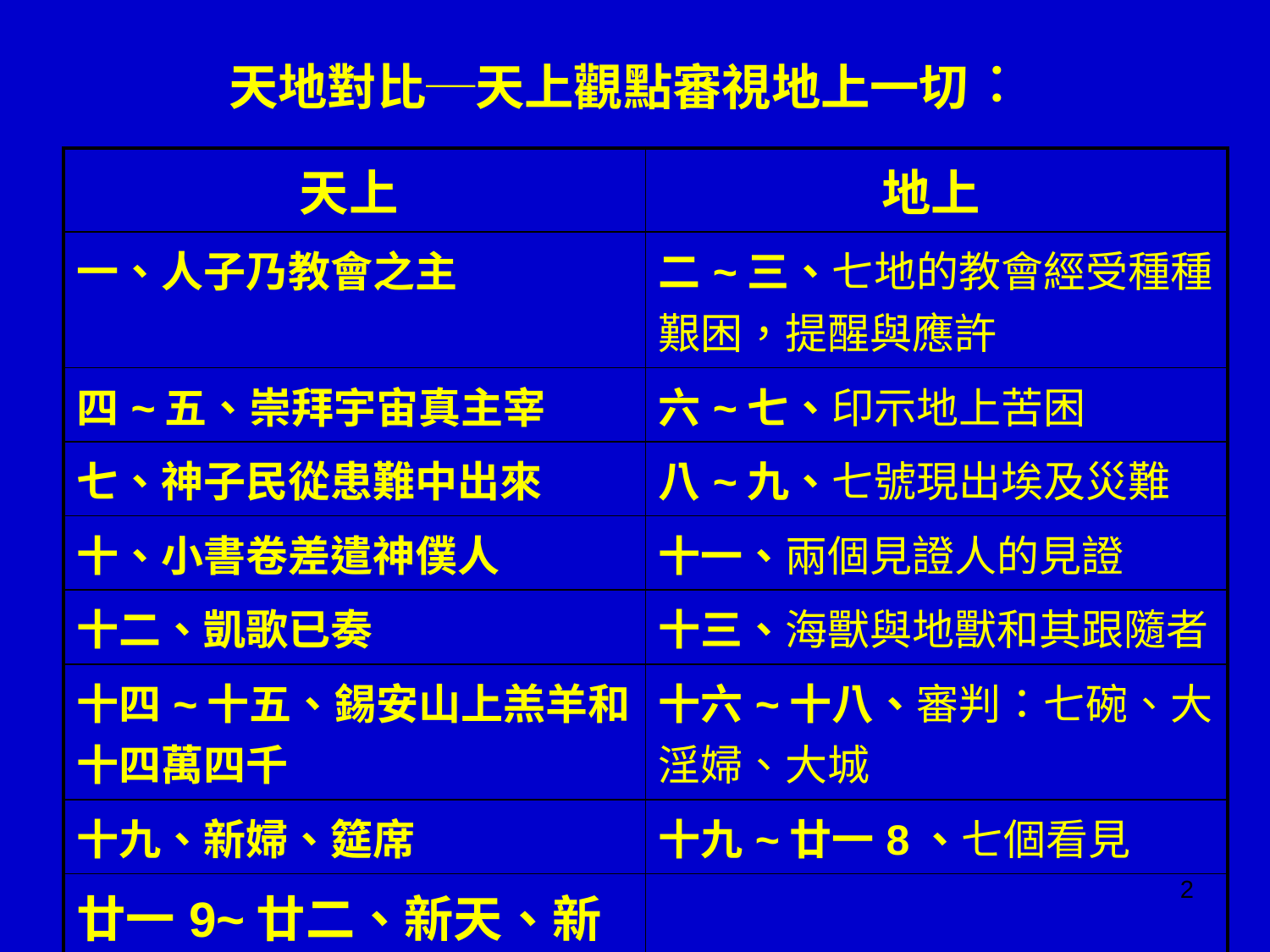

# 天地對比─天上觀點審視地上一切：
| 天上 | 地上 |
| --- | --- |
| 一、人子乃教會之主 | 二~三、七地的教會經受種種艱困，提醒與應許 |
| 四~五、崇拜宇宙真主宰 | 六~七、印示地上苦困 |
| 七、神子民從患難中出來 | 八~九、七號現出埃及災難 |
| 十、小書卷差遣神僕人 | 十一、兩個見證人的見證 |
| 十二、凱歌已奏 | 十三、海獸與地獸和其跟隨者 |
| 十四~十五、錫安山上羔羊和十四萬四千 | 十六~十八、審判：七碗、大淫婦、大城 |
| 十九、新婦、筵席 | 十九~廿一8、七個看見 |
| 廿一9~廿二、新天、新地、新城 |  |
2